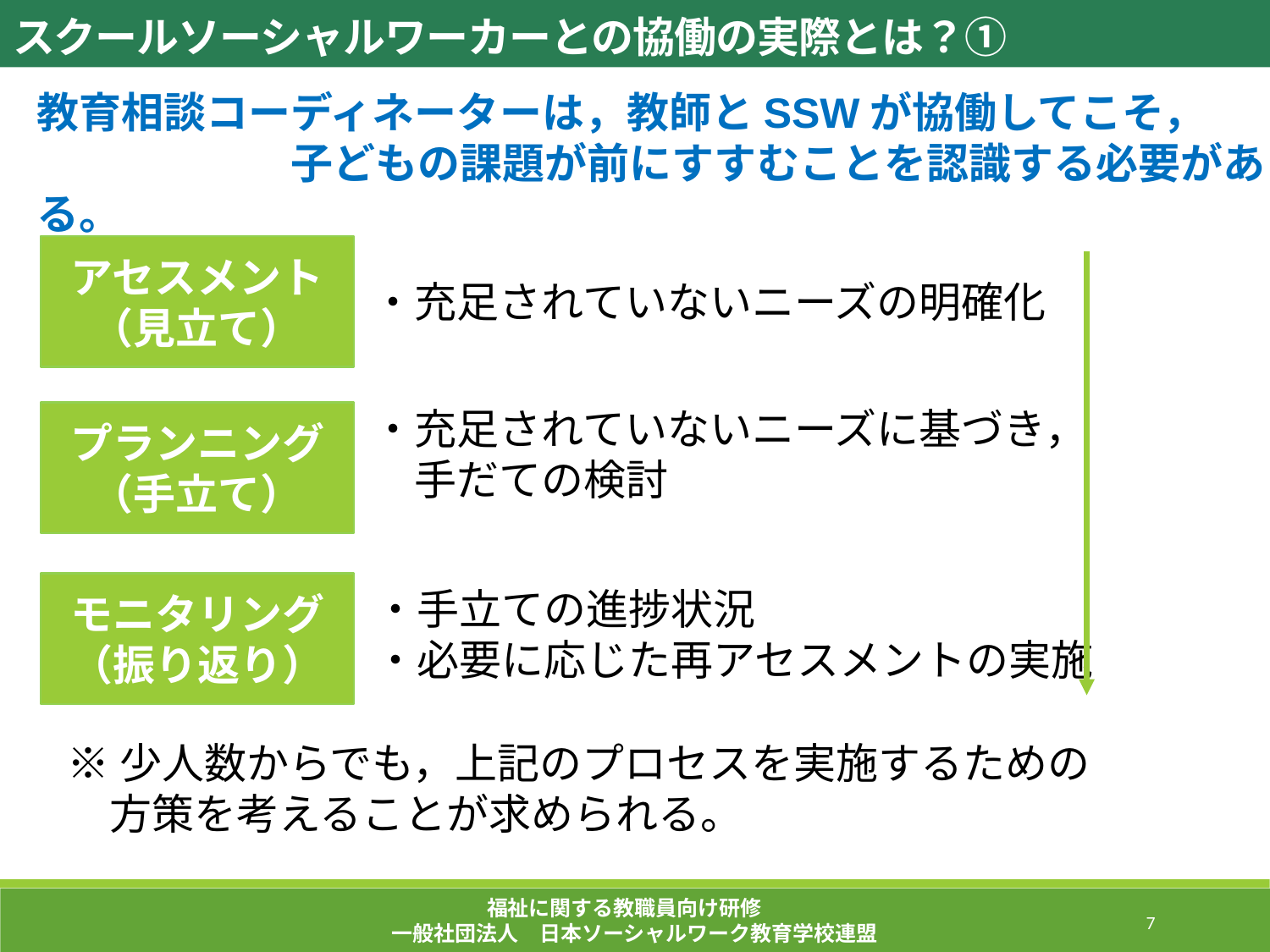

スクールソーシャルワーカーとの協働の実際とは？①
教育相談コーディネーターは，教師とSSWが協働してこそ，
　　　　　　子どもの課題が前にすすむことを認識する必要がある。
アセスメント（見立て）
・充足されていないニーズの明確化
・充足されていないニーズに基づき，
　手だての検討
プランニング（手立て）
家庭
環境
友人
関係
・手立ての進捗状況
・必要に応じた再アセスメントの実施
モニタリング（振り返り）
発達
課題
※少人数からでも，上記のプロセスを実施するための
　方策を考えることが求められる。
福祉に関する教職員向け研修
一般社団法人　日本ソーシャルワーク教育学校連盟
7